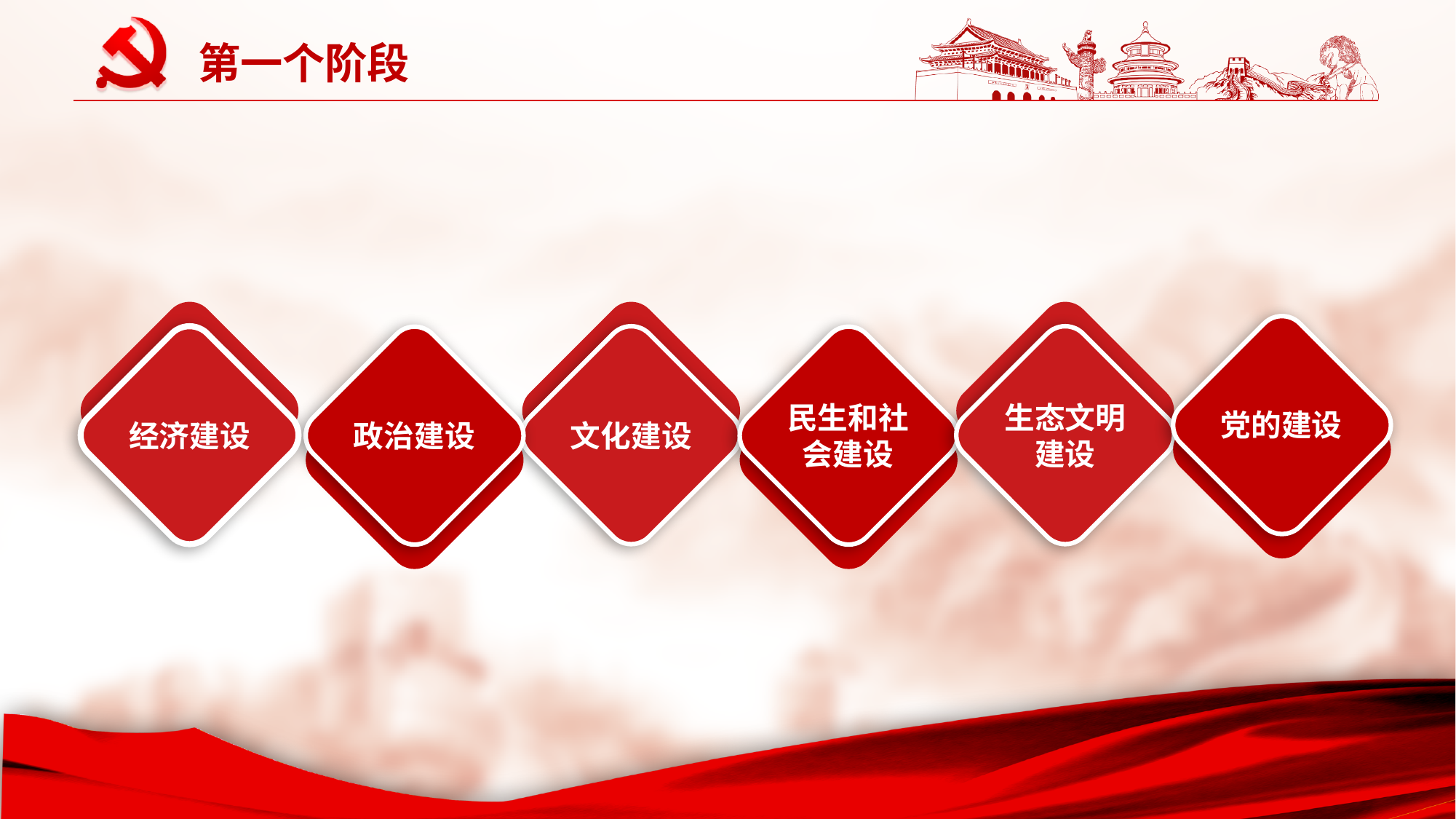

第一个阶段

党的建设
经济建设
政治建设
文化建设
民生和社会建设
生态文明建设